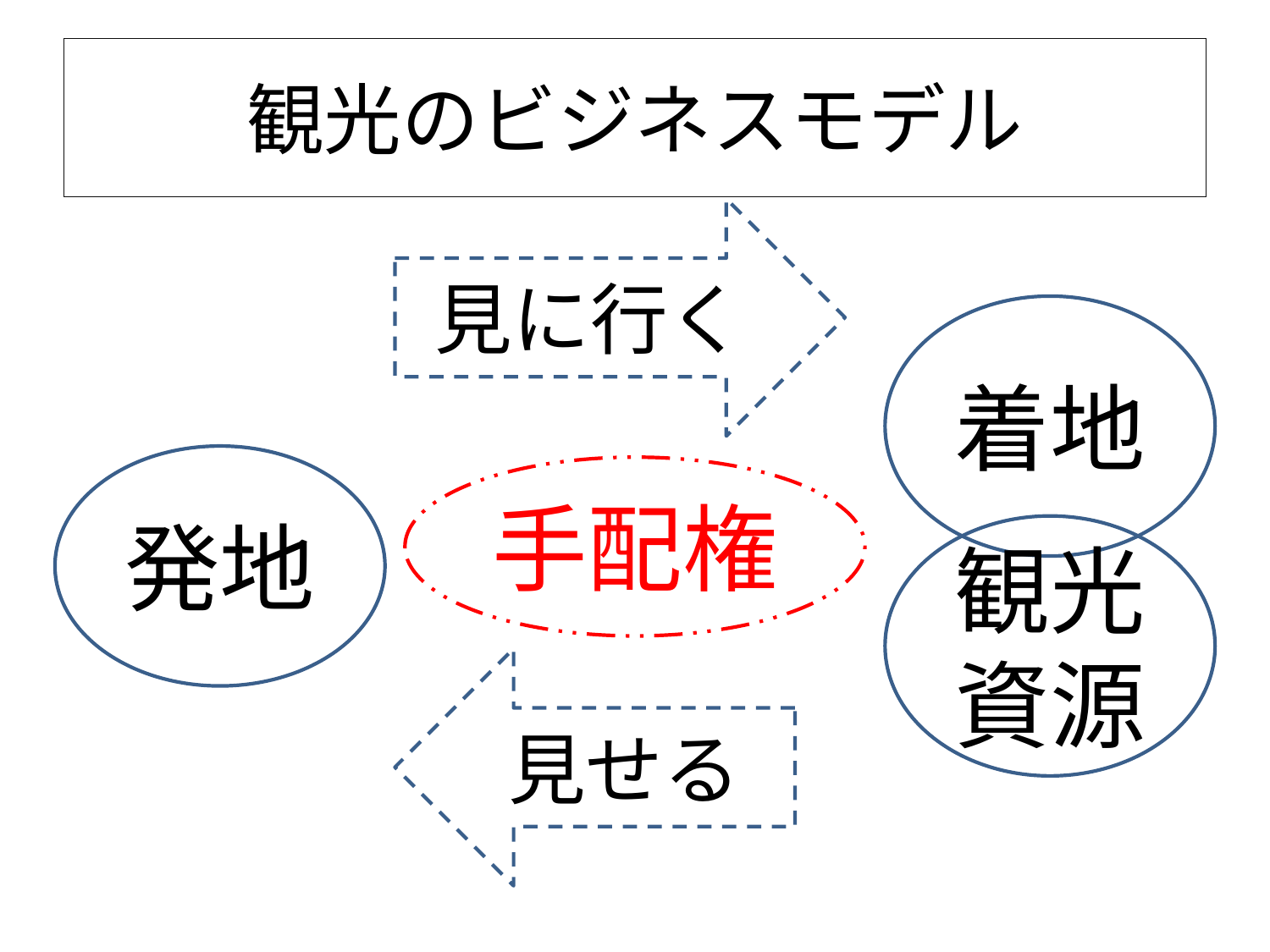

# 観光のビジネスモデル
見に行く
着地
発地
手配権
観光資源
見せる